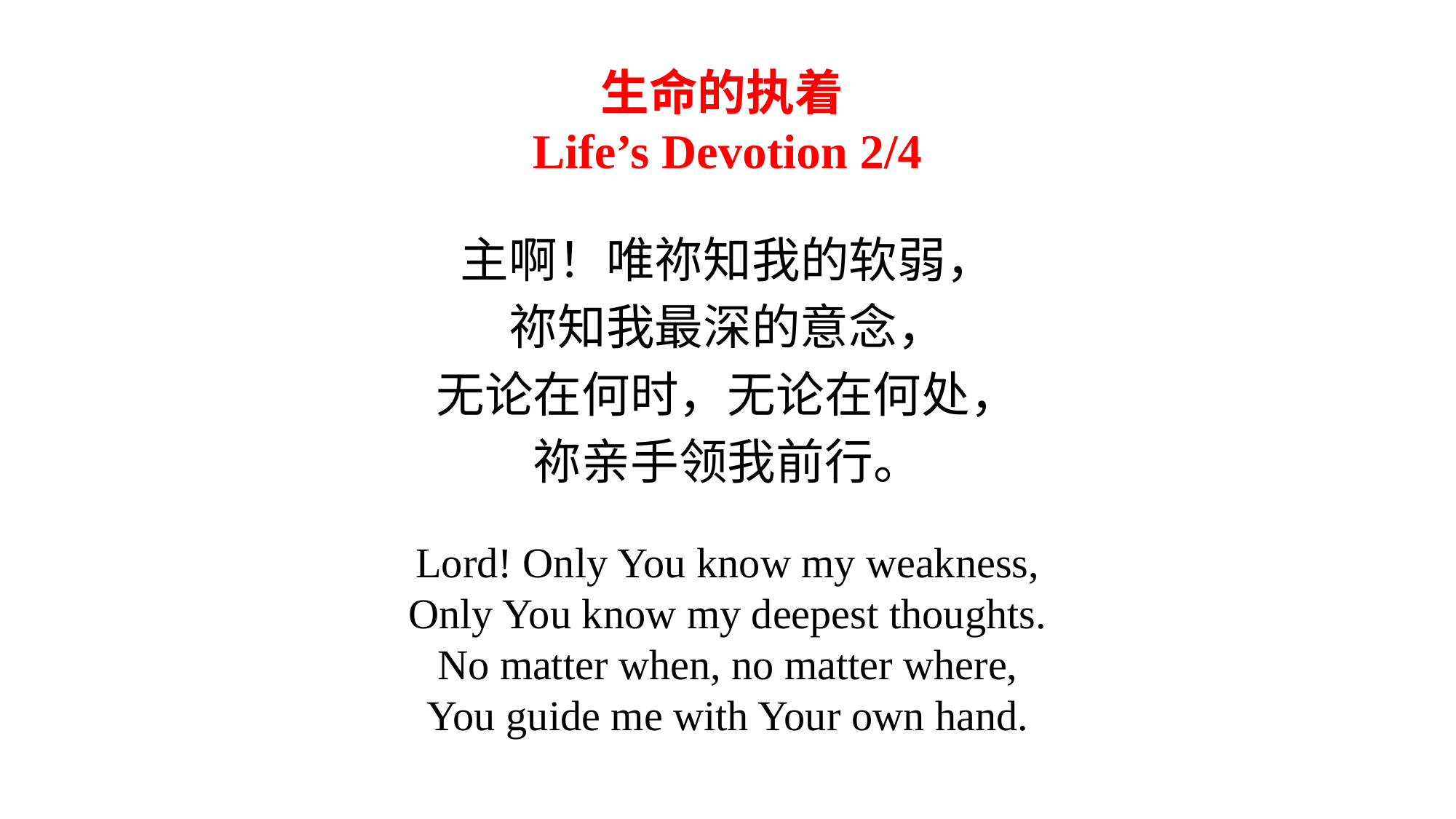

生命的执着
Life’s Devotion 2/4
主啊！唯祢知我的软弱，
祢知我最深的意念，
无论在何时，无论在何处，
祢亲手领我前行。

Lord! Only You know my weakness,
Only You know my deepest thoughts.
No matter when, no matter where,
You guide me with Your own hand.